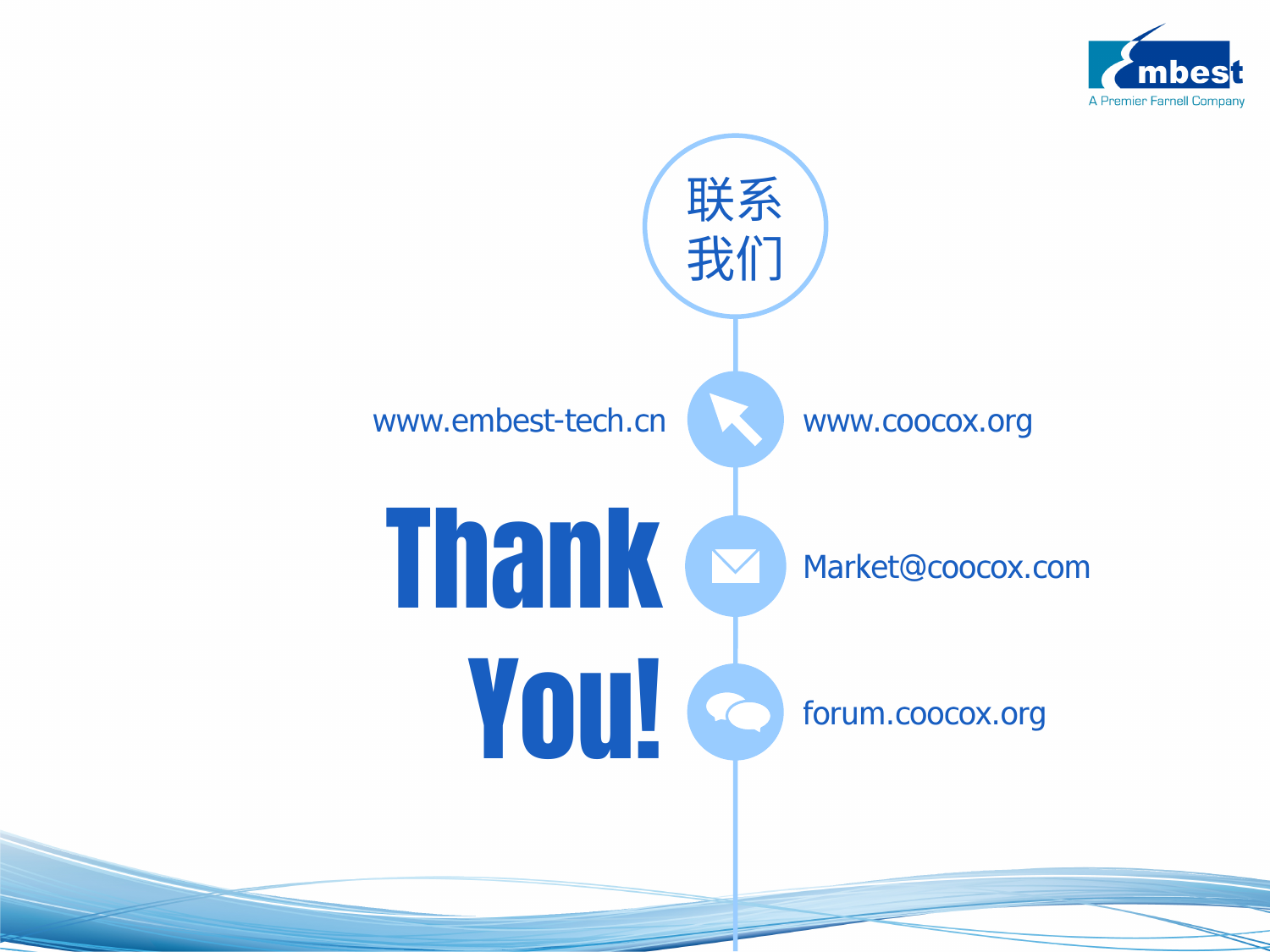

联系我们

www.embest-tech.cn
www.coocox.org
Thank
You!

Market@coocox.com

forum.coocox.org